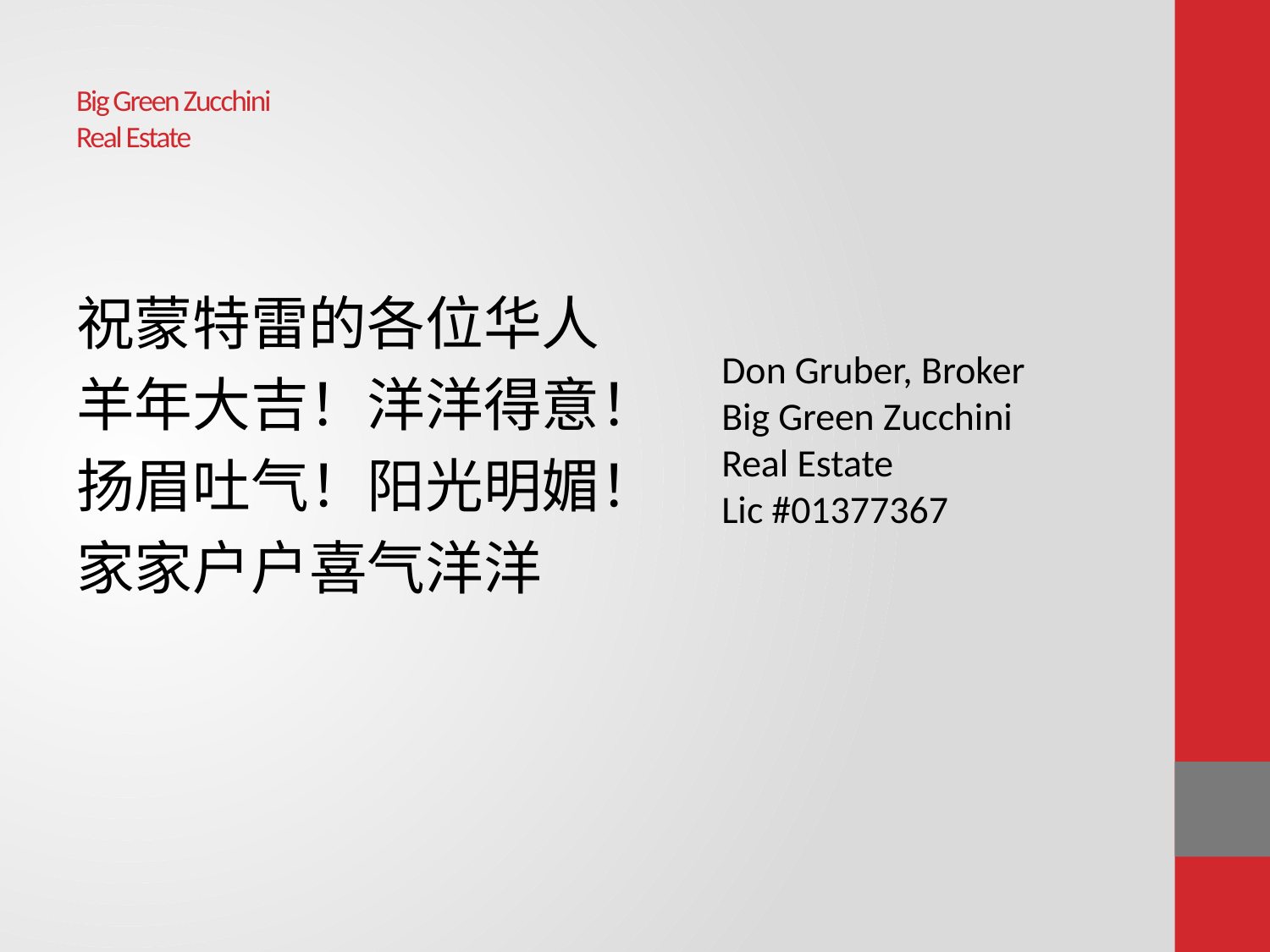

# Big Green Zucchini Real Estate

祝蒙特雷的各位华人
羊年大吉！洋洋得意！
扬眉吐气！阳光明媚！
家家户户喜气洋洋
Don Gruber, Broker
Big Green Zucchini
Real Estate
Lic #01377367